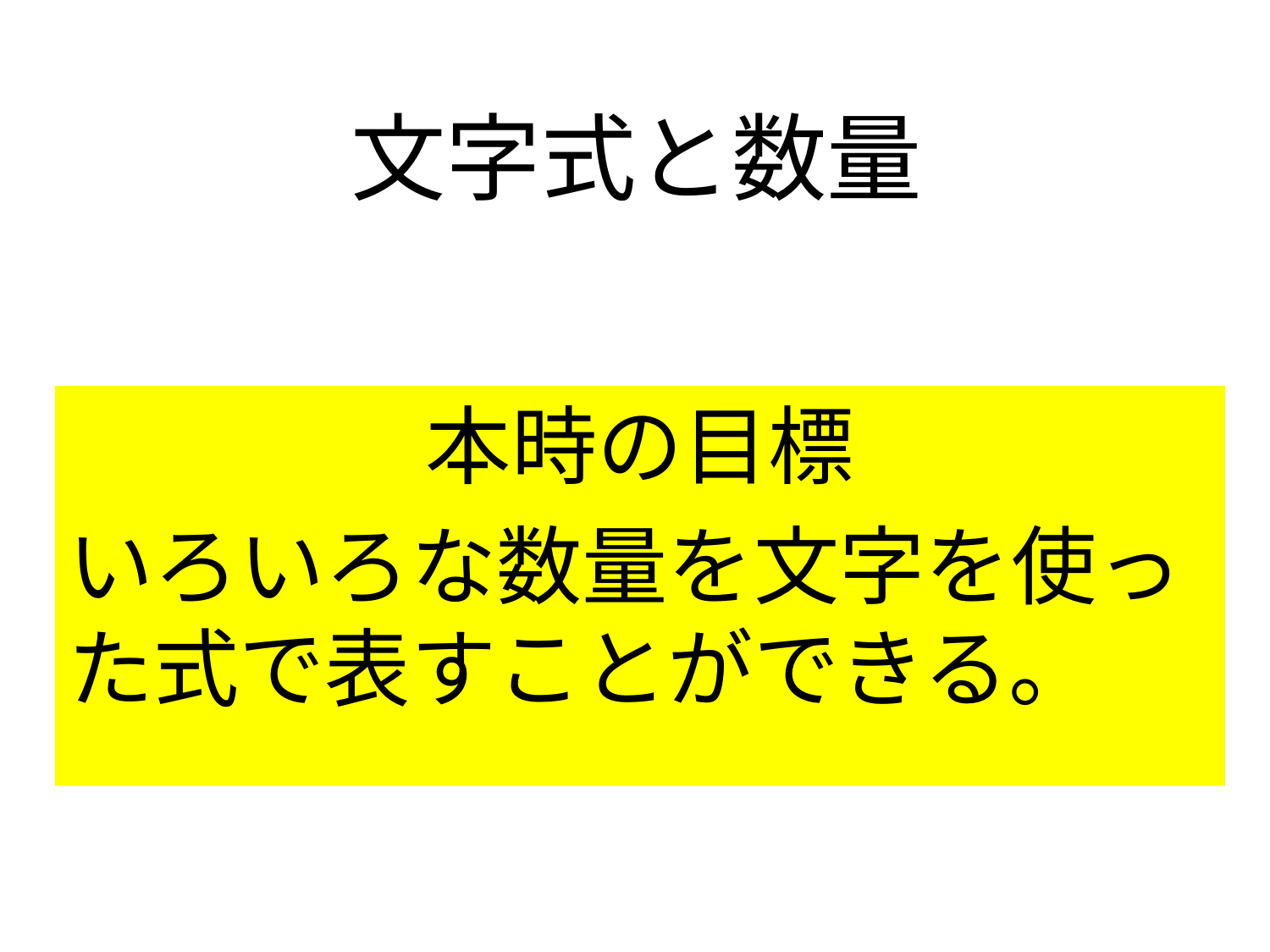

# 文字式と数量
本時の目標
いろいろな数量を文字を使った式で表すことができる。